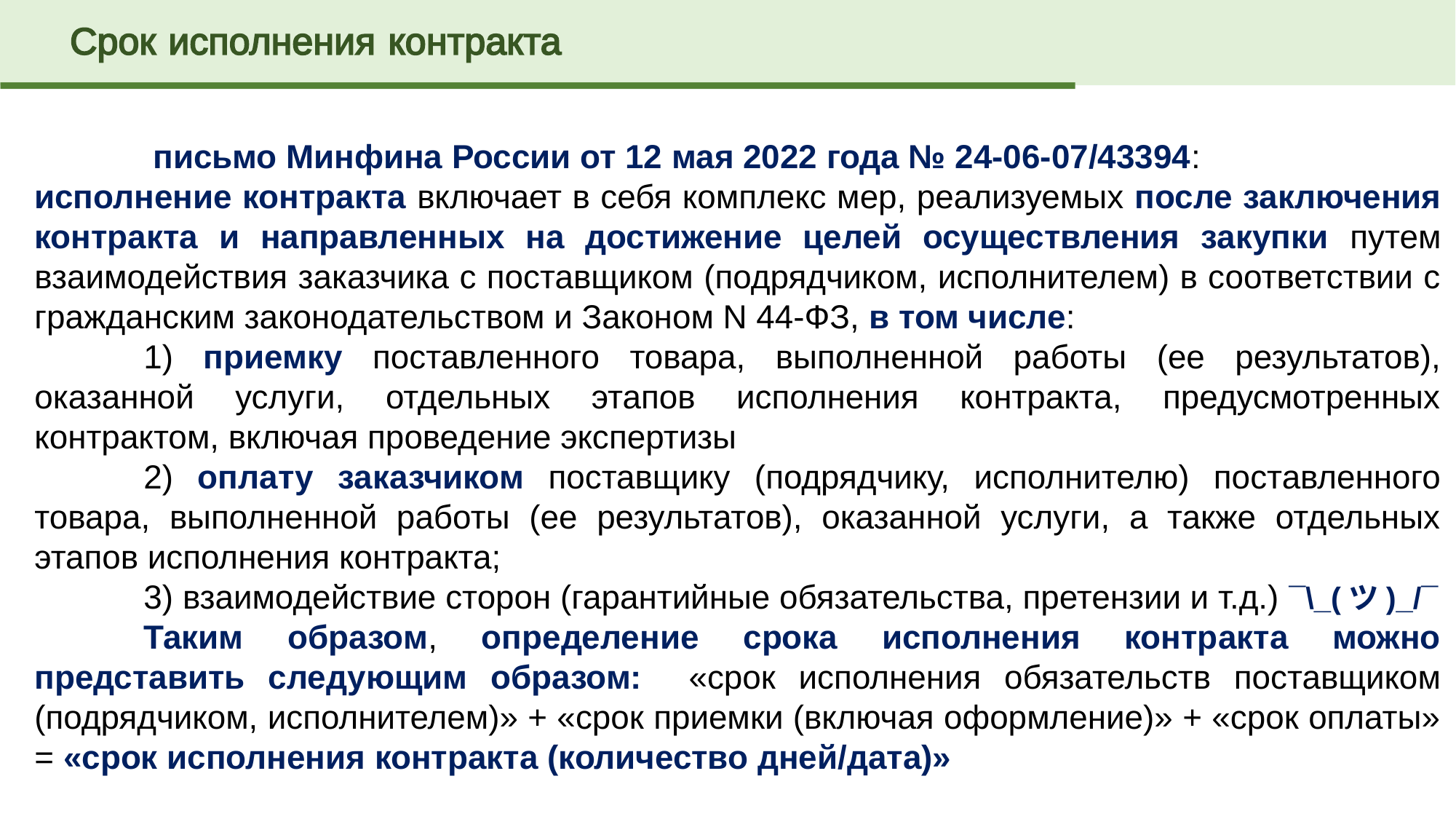

Срок исполнения контракта

	 письмо Минфина России от 12 мая 2022 года № 24-06-07/43394:
исполнение контракта включает в себя комплекс мер, реализуемых после заключения контракта и направленных на достижение целей осуществления закупки путем взаимодействия заказчика с поставщиком (подрядчиком, исполнителем) в соответствии с гражданским законодательством и Законом N 44-ФЗ, в том числе:
	1) приемку поставленного товара, выполненной работы (ее результатов), оказанной услуги, отдельных этапов исполнения контракта, предусмотренных контрактом, включая проведение экспертизы
	2) оплату заказчиком поставщику (подрядчику, исполнителю) поставленного товара, выполненной работы (ее результатов), оказанной услуги, а также отдельных этапов исполнения контракта;
	3) взаимодействие сторон (гарантийные обязательства, претензии и т.д.) ¯\_(ツ)_/¯
	Таким образом, определение срока исполнения контракта можно представить следующим образом:  «срок исполнения обязательств поставщиком (подрядчиком, исполнителем)» + «срок приемки (включая оформление)» + «срок оплаты» = «срок исполнения контракта (количество дней/дата)»